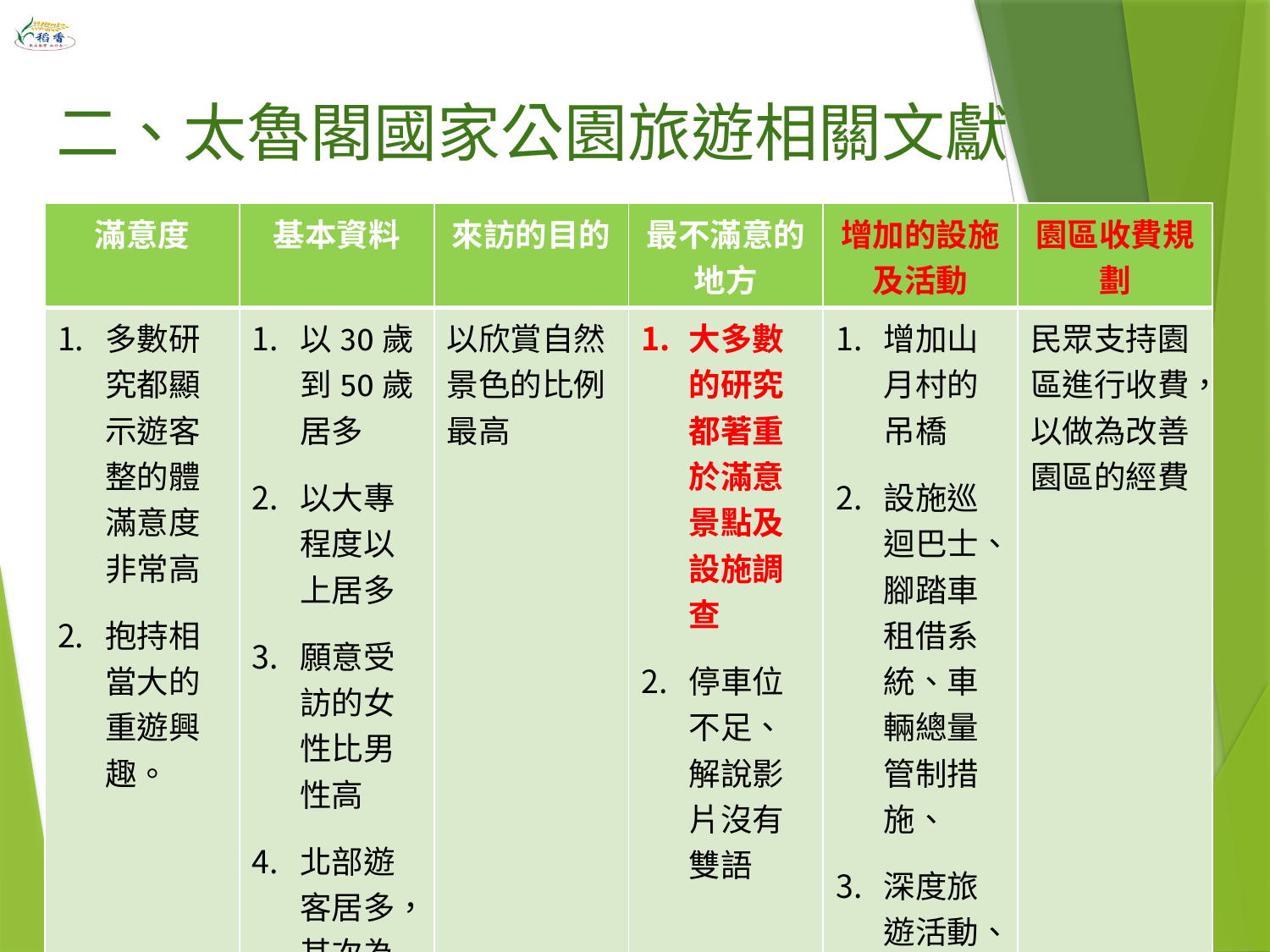

# 二、太魯閣國家公園旅遊相關文獻
| 滿意度 | 基本資料 | 來訪的目的 | 最不滿意的地方 | 增加的設施及活動 | 園區收費規劃 |
| --- | --- | --- | --- | --- | --- |
| 多數研究都顯示遊客整的體滿意度非常高 抱持相當大的重遊興趣。 | 以30歲到50歲居多 以大專程度以上居多 願意受訪的女性比男性高 北部遊客居多，其次為東部 | 以欣賞自然景色的比例最高 | 大多數的研究都著重於滿意景點及設施調查 停車位不足、解說影片沒有雙語 | 增加山月村的吊橋 設施巡迴巴士、腳踏車租借系統、車輛總量管制措施、 深度旅遊活動、開發生態步道 | 民眾支持園區進行收費，以做為改善園區的經費 |